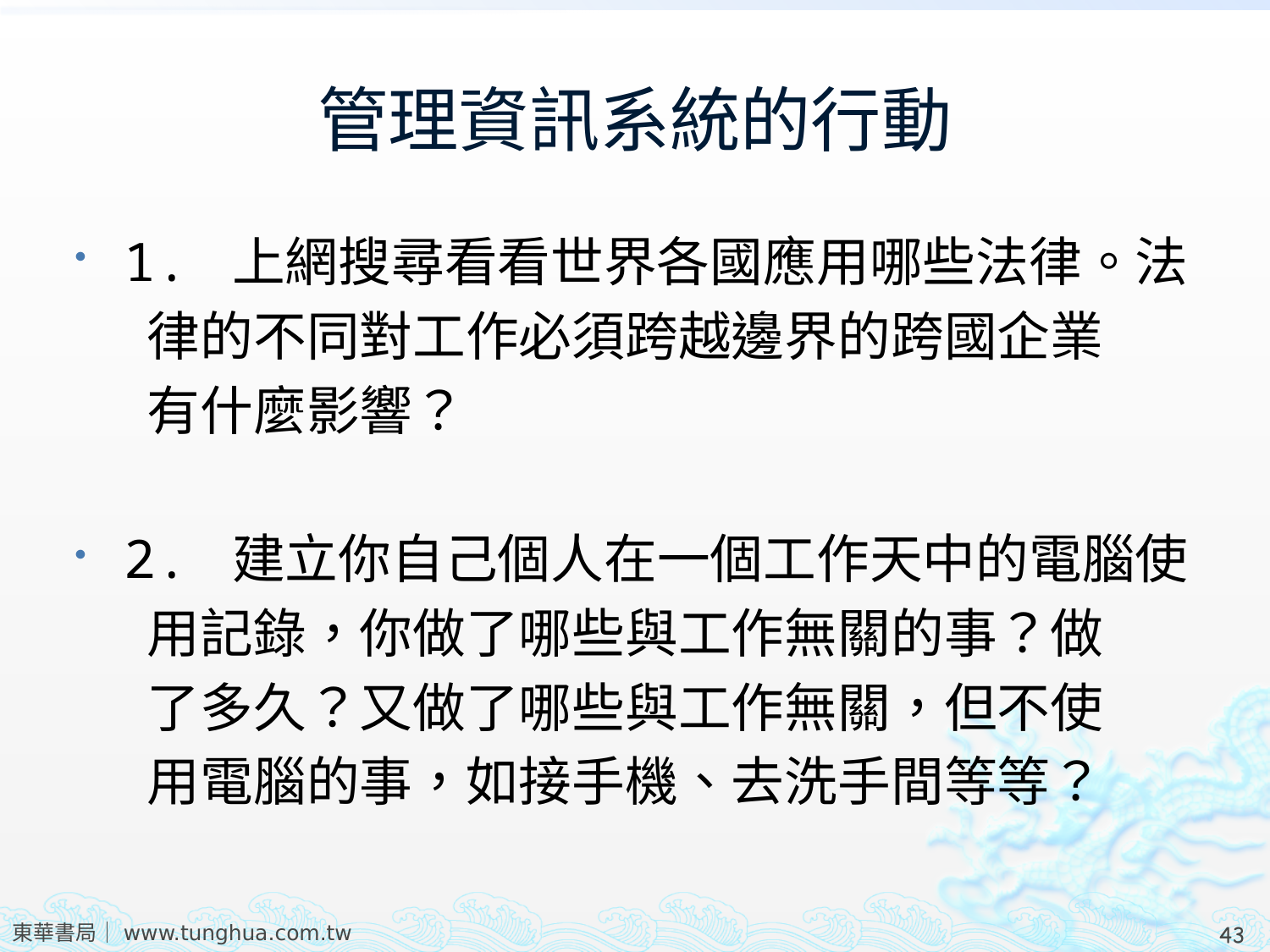

# 管理資訊系統的行動
1. 上網搜尋看看世界各國應用哪些法律。法
     律的不同對工作必須跨越邊界的跨國企業
     有什麼影響？

2. 建立你自己個人在一個工作天中的電腦使
     用記錄，你做了哪些與工作無關的事？做
     了多久？又做了哪些與工作無關，但不使
     用電腦的事，如接手機、去洗手間等等？